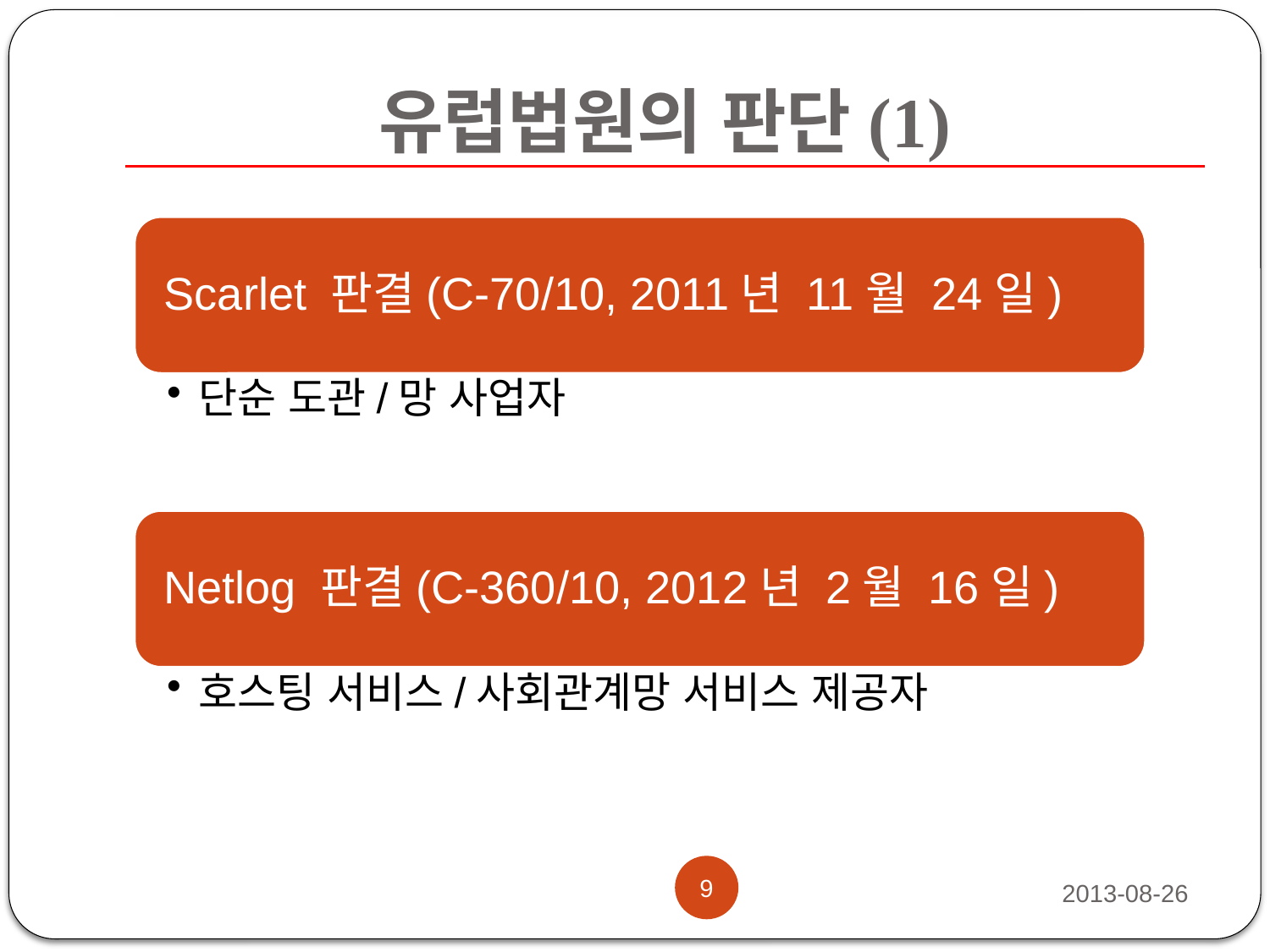

# 유럽법원의 판단(1)

Scarlet 판결(C-70/10, 2011년 11월 24일)
단순 도관/망 사업자
Netlog 판결(C-360/10, 2012년 2월 16일)
호스팅 서비스/사회관계망 서비스 제공자
9
2013-08-26